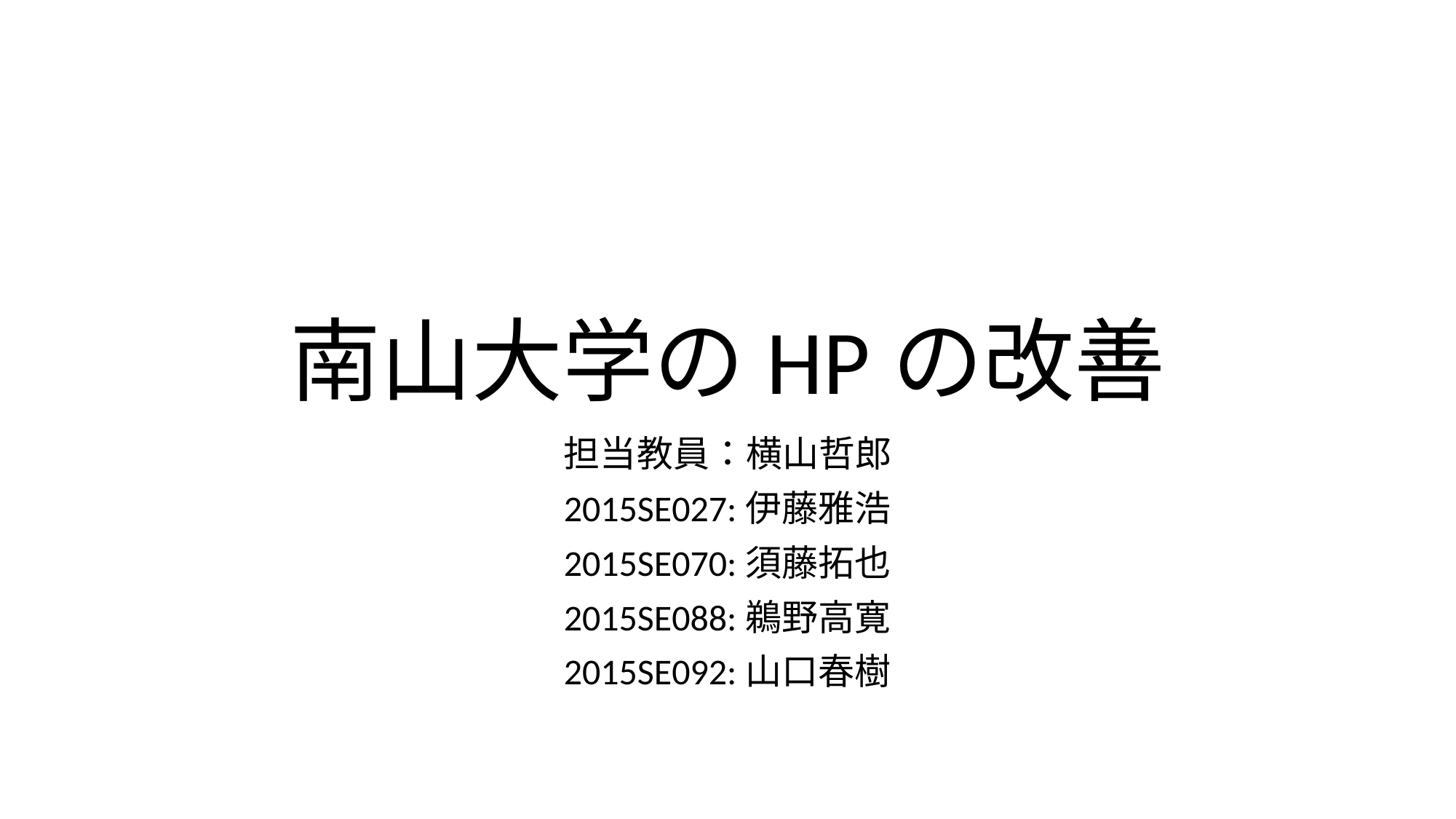

# 南山大学のHPの改善
担当教員：横山哲郎
2015SE027:伊藤雅浩
2015SE070:須藤拓也
2015SE088:鵜野高寛
2015SE092:山口春樹